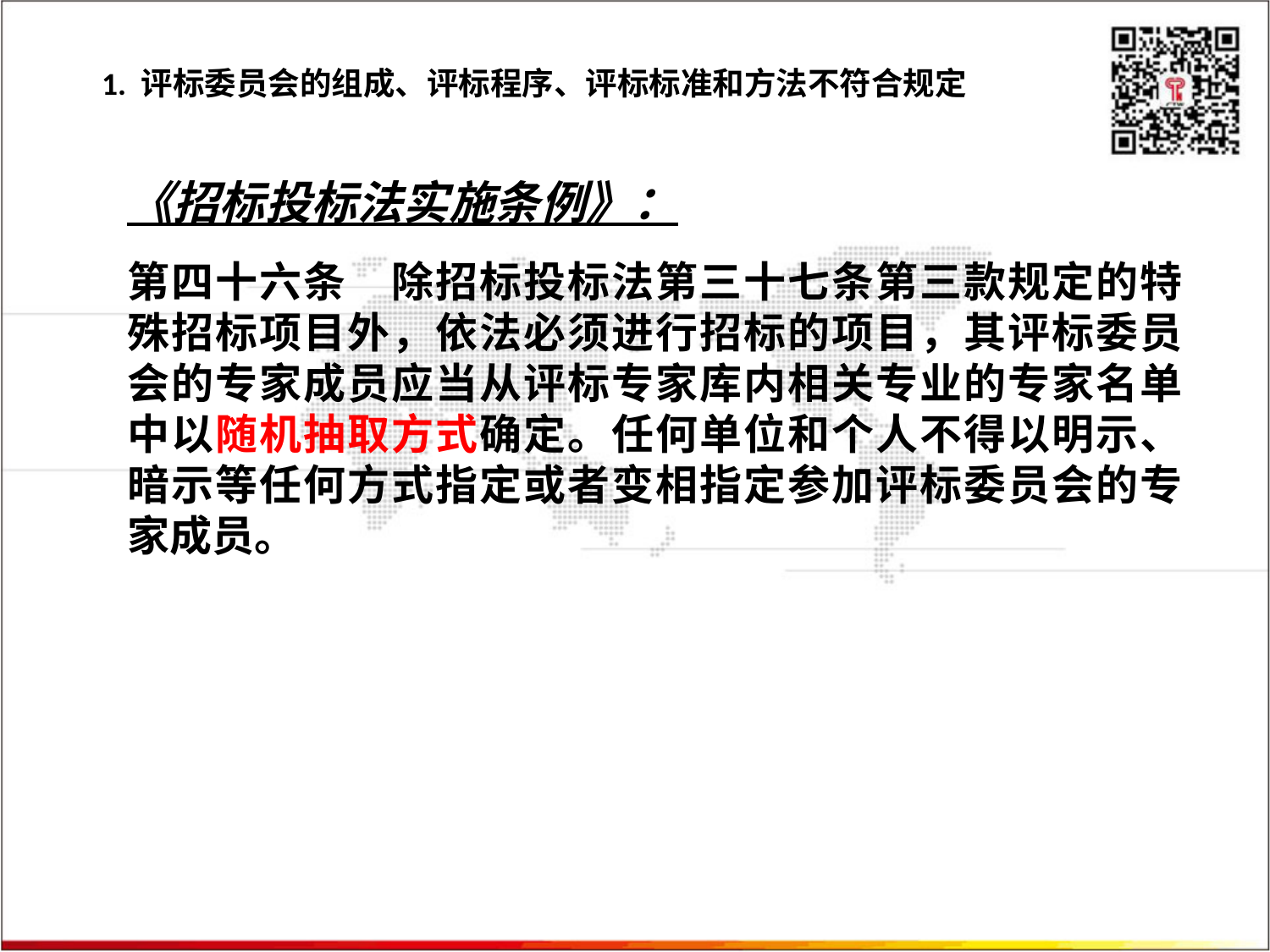

# 1. 评标委员会的组成、评标程序、评标标准和方法不符合规定
《招标投标法实施条例》：
第四十六条　除招标投标法第三十七条第三款规定的特殊招标项目外，依法必须进行招标的项目，其评标委员会的专家成员应当从评标专家库内相关专业的专家名单中以随机抽取方式确定。任何单位和个人不得以明示、暗示等任何方式指定或者变相指定参加评标委员会的专家成员。